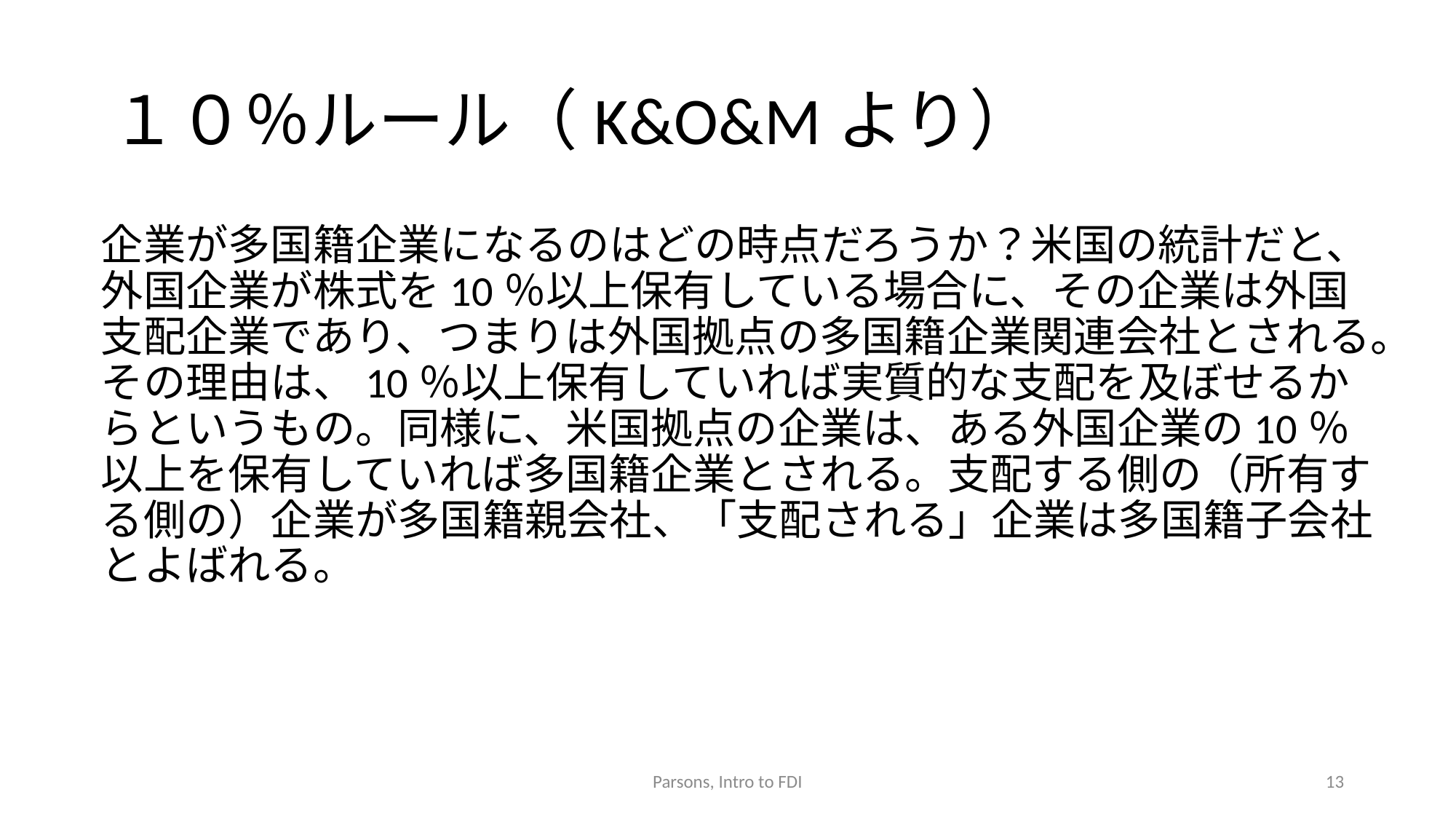

# １０％ルール（K&O&Mより）
企業が多国籍企業になるのはどの時点だろうか？米国の統計だと、外国企業が株式を10％以上保有している場合に、その企業は外国支配企業であり、つまりは外国拠点の多国籍企業関連会社とされる。その理由は、10％以上保有していれば実質的な支配を及ぼせるからというもの。同様に、米国拠点の企業は、ある外国企業の10％以上を保有していれば多国籍企業とされる。支配する側の（所有する側の）企業が多国籍親会社、「支配される」企業は多国籍子会社とよばれる。
Parsons, Intro to FDI
13